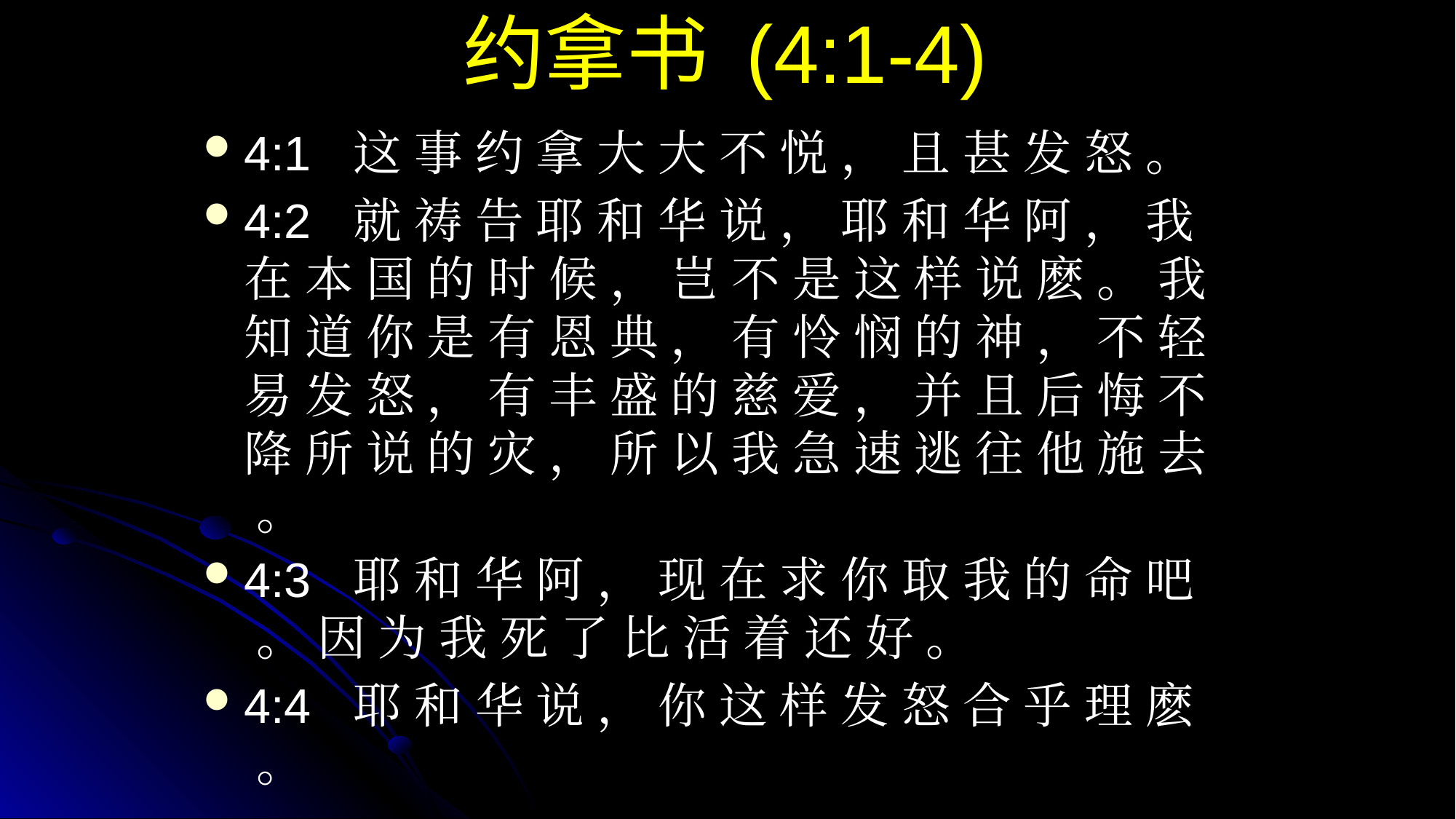

# 约拿书 (4:1-4)
4:1	这 事 约 拿 大 大 不 悦 ， 且 甚 发 怒 。
4:2	就 祷 告 耶 和 华 说 ， 耶 和 华 阿 ， 我 在 本 国 的 时 候 ， 岂 不 是 这 样 说 麽 。 我 知 道 你 是 有 恩 典 ， 有 怜 悯 的 神 ， 不 轻 易 发 怒 ， 有 丰 盛 的 慈 爱 ， 并 且 后 悔 不 降 所 说 的 灾 ， 所 以 我 急 速 逃 往 他 施 去 。
4:3	耶 和 华 阿 ， 现 在 求 你 取 我 的 命 吧 。 因 为 我 死 了 比 活 着 还 好 。
4:4	耶 和 华 说 ， 你 这 样 发 怒 合 乎 理 麽 。